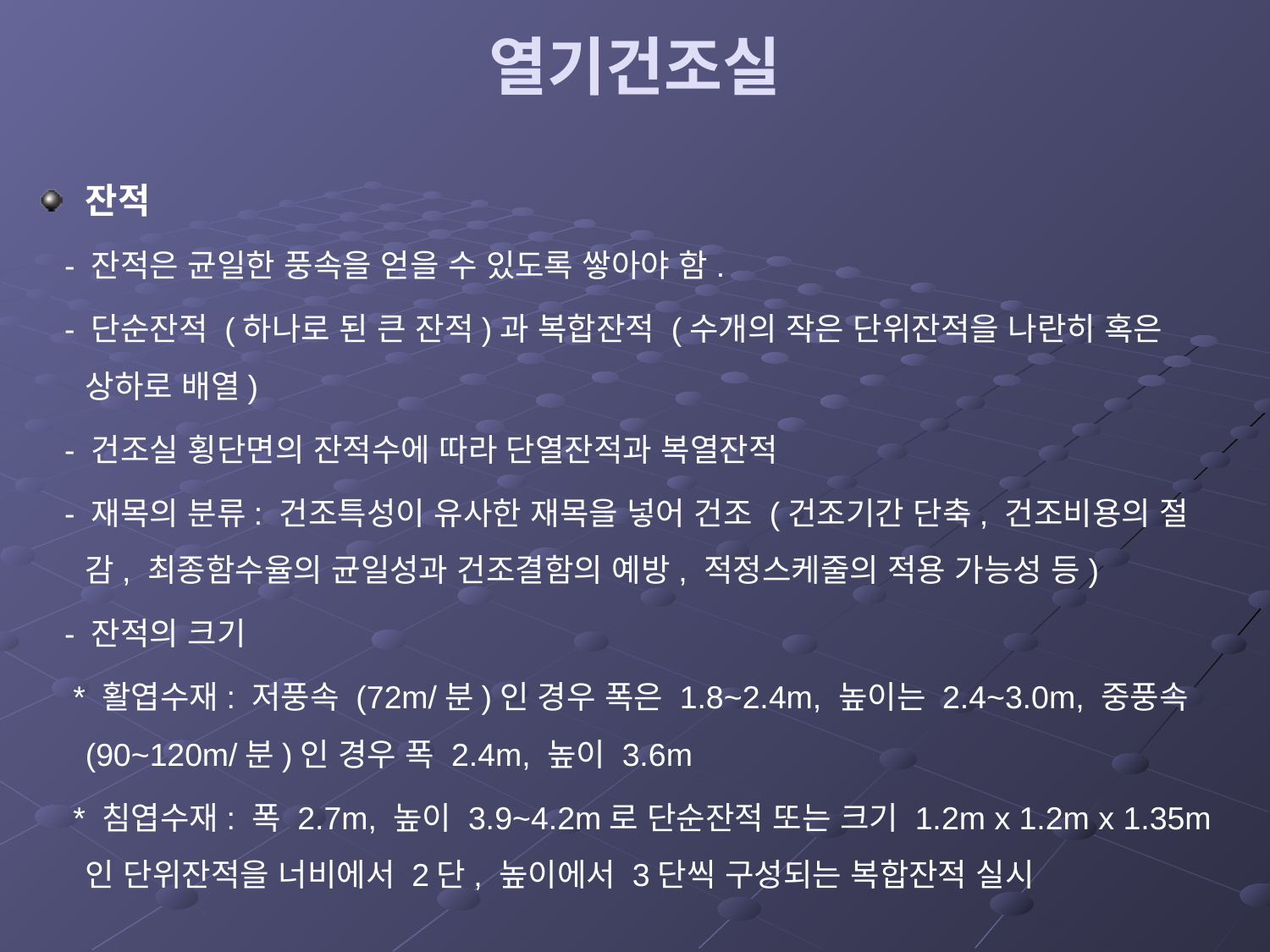

# 열기건조실
잔적
   - 잔적은 균일한 풍속을 얻을 수 있도록 쌓아야 함.
   - 단순잔적 (하나로 된 큰 잔적)과 복합잔적 (수개의 작은 단위잔적을 나란히 혹은 상하로 배열)
   - 건조실 횡단면의 잔적수에 따라 단열잔적과 복열잔적
   - 재목의 분류: 건조특성이 유사한 재목을 넣어 건조 (건조기간 단축, 건조비용의 절감, 최종함수율의 균일성과 건조결함의 예방, 적정스케줄의 적용 가능성 등)
   - 잔적의 크기
    * 활엽수재: 저풍속 (72m/분)인 경우 폭은 1.8~2.4m, 높이는 2.4~3.0m, 중풍속 (90~120m/분)인 경우 폭 2.4m, 높이 3.6m
    * 침엽수재: 폭 2.7m, 높이 3.9~4.2m로 단순잔적 또는 크기 1.2m x 1.2m x 1.35m인 단위잔적을 너비에서 2단, 높이에서 3단씩 구성되는 복합잔적 실시